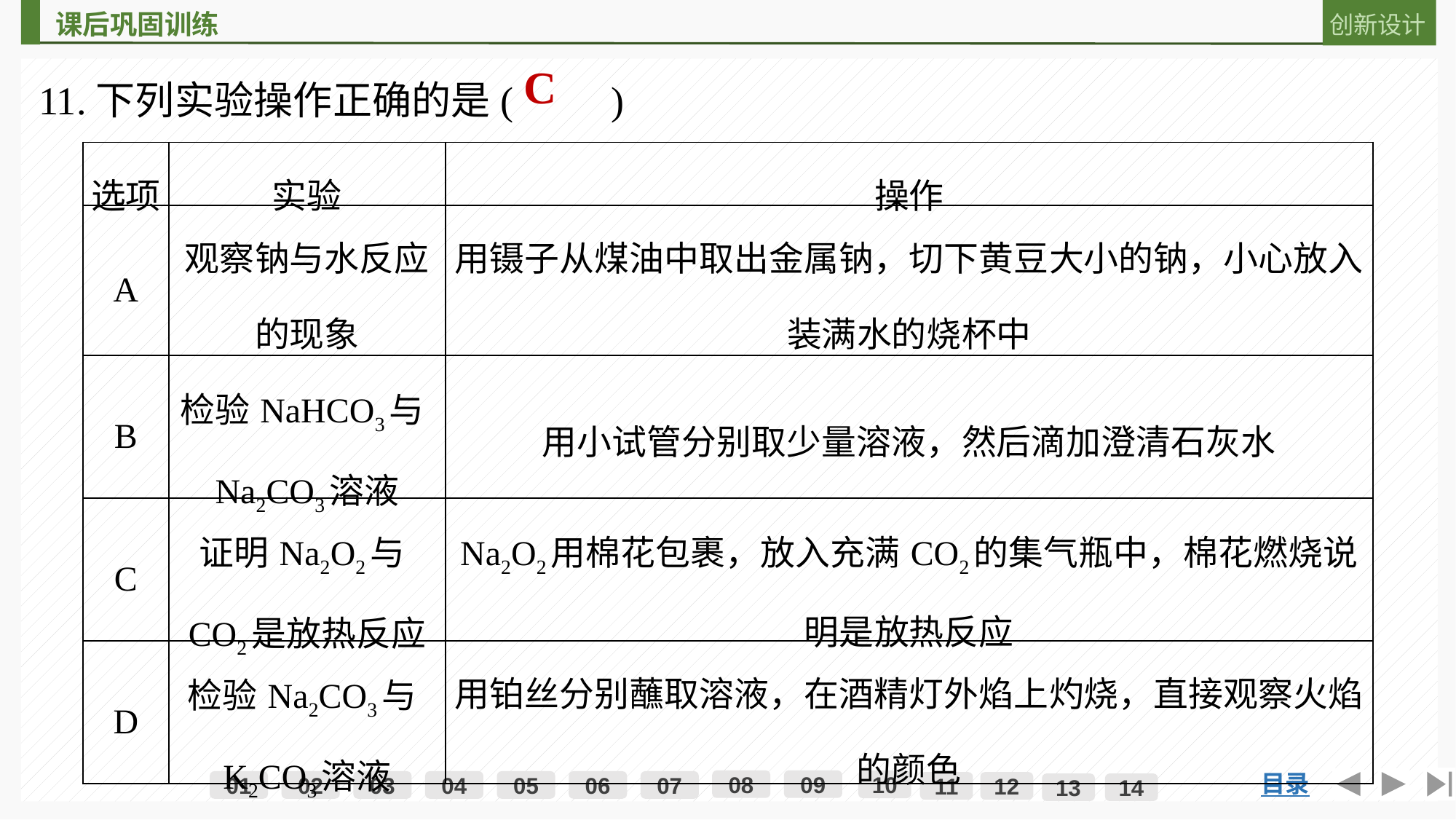

11.下列实验操作正确的是(　　)
C
| 选项 | 实验 | 操作 |
| --- | --- | --- |
| A | 观察钠与水反应的现象 | 用镊子从煤油中取出金属钠，切下黄豆大小的钠，小心放入装满水的烧杯中 |
| B | 检验NaHCO3与Na2CO3溶液 | 用小试管分别取少量溶液，然后滴加澄清石灰水 |
| C | 证明Na2O2与CO2是放热反应 | Na2O2用棉花包裹，放入充满CO2的集气瓶中，棉花燃烧说明是放热反应 |
| D | 检验Na2CO3与K2CO3溶液 | 用铂丝分别蘸取溶液，在酒精灯外焰上灼烧，直接观察火焰的颜色 |